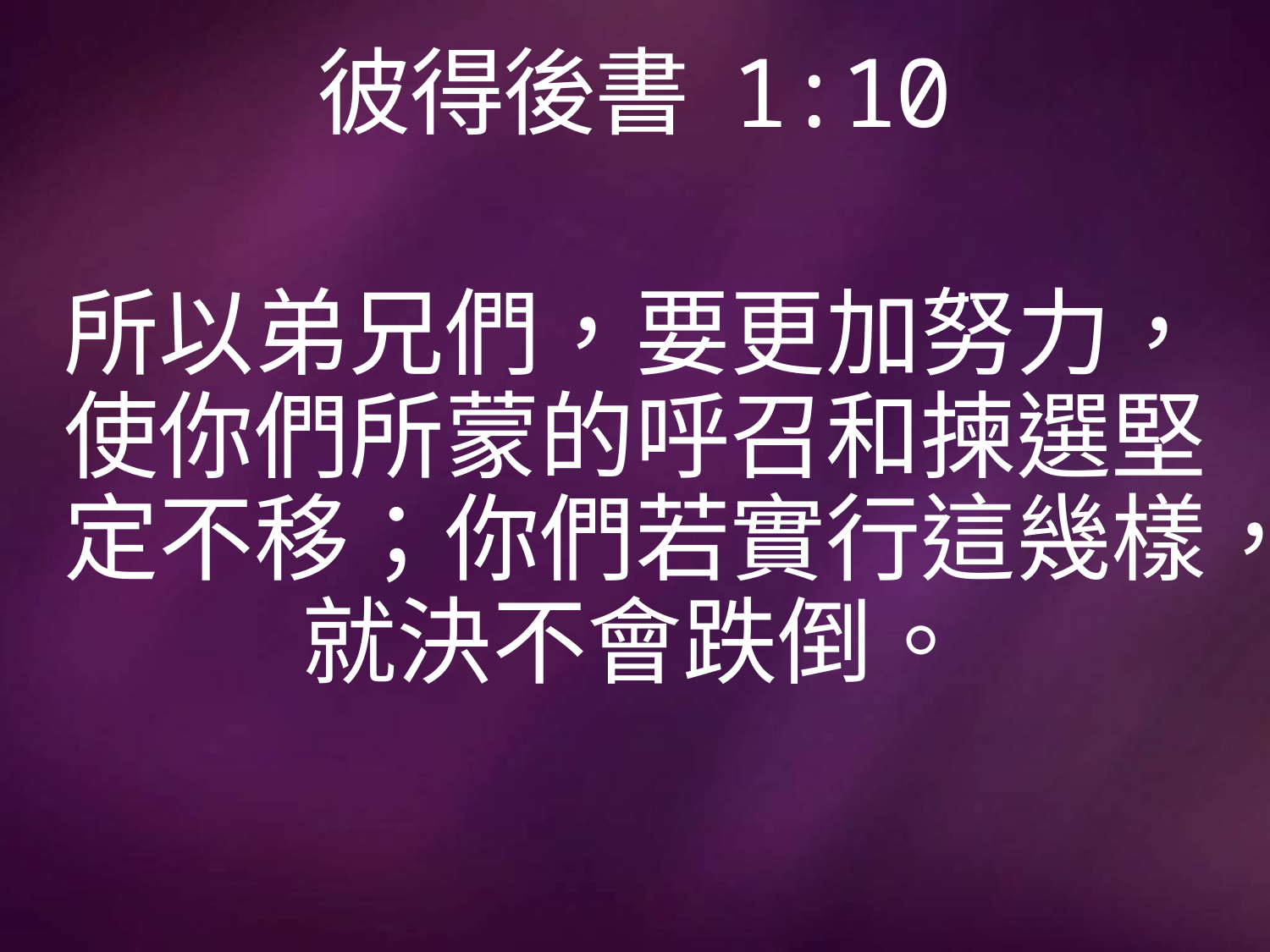

# 彼得後書 1:10
所以弟兄們，要更加努力，使你們所蒙的呼召和揀選堅定不移；你們若實行這幾樣，就決不會跌倒。